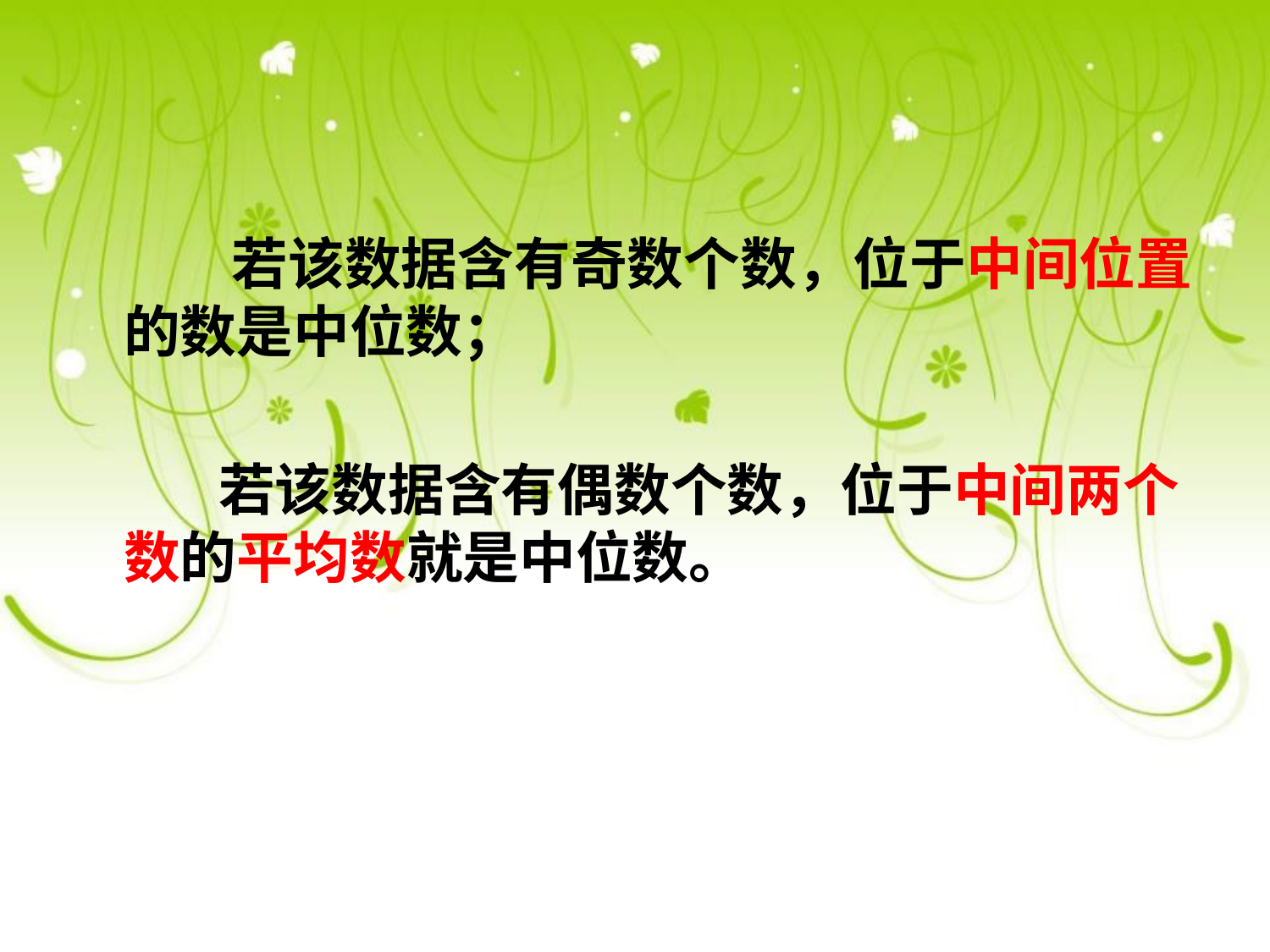

若该数据含有奇数个数，位于中间位置的数是中位数；

          若该数据含有偶数个数，位于中间两个数的平均数就是中位数。